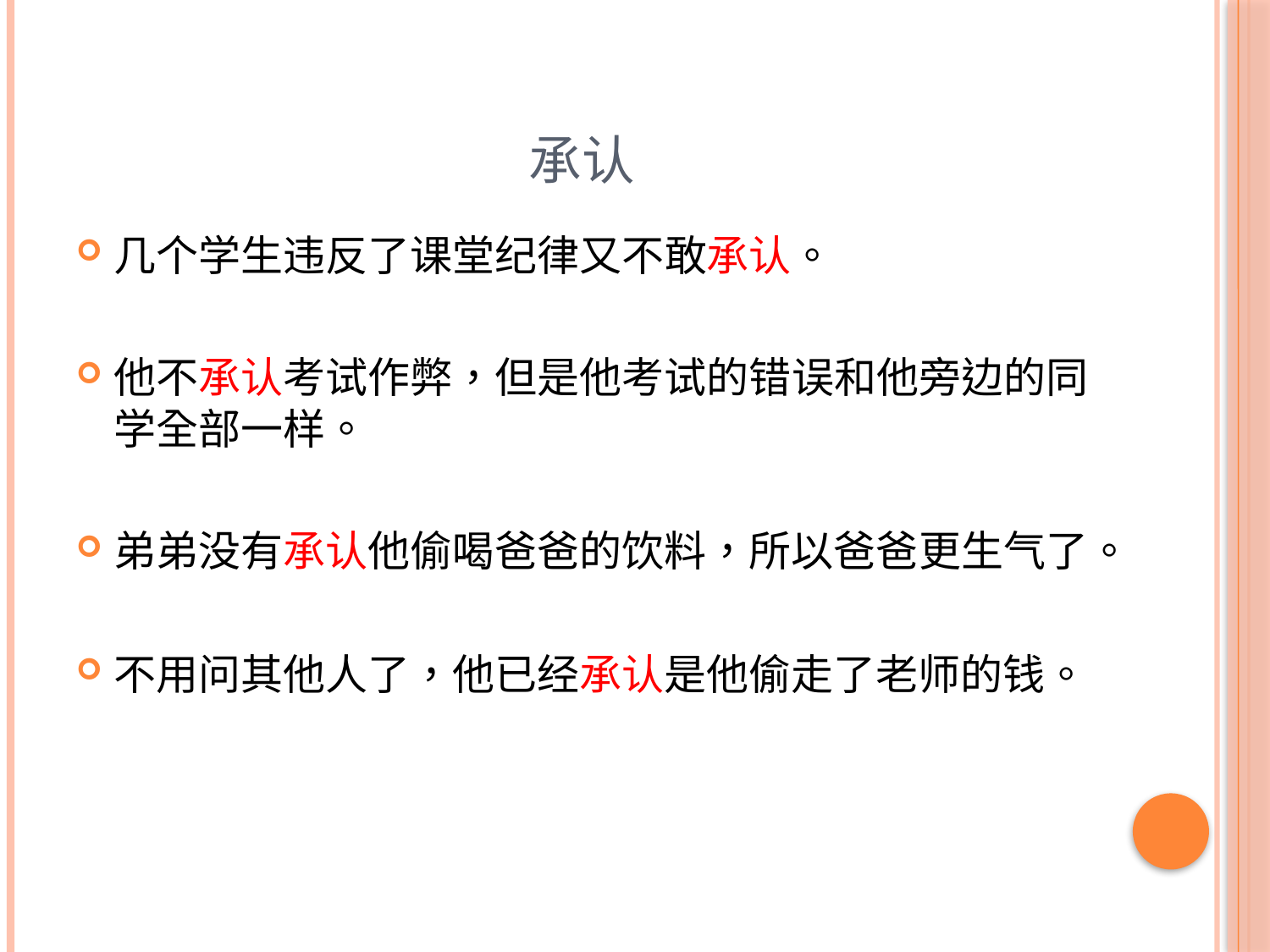

# 承认
几个学生违反了课堂纪律又不敢承认。

他不承认考试作弊，但是他考试的错误和他旁边的同学全部一样。

弟弟没有承认他偷喝爸爸的饮料，所以爸爸更生气了。

不用问其他人了，他已经承认是他偷走了老师的钱。